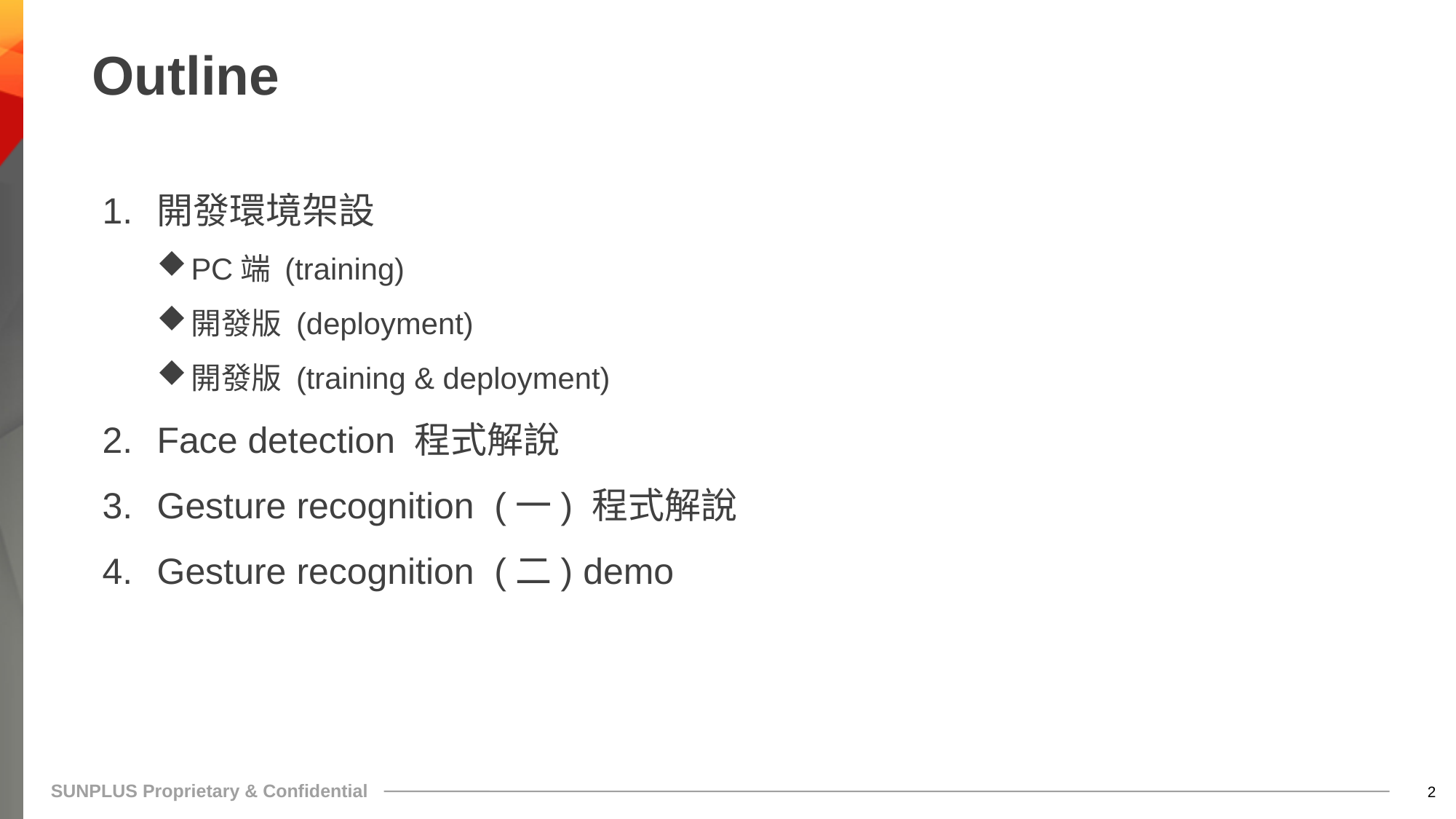

# Outline
開發環境架設
PC端 (training)
開發版 (deployment)
開發版 (training & deployment)
Face detection 程式解說
Gesture recognition  (一) 程式解說
Gesture recognition  (二) demo
2